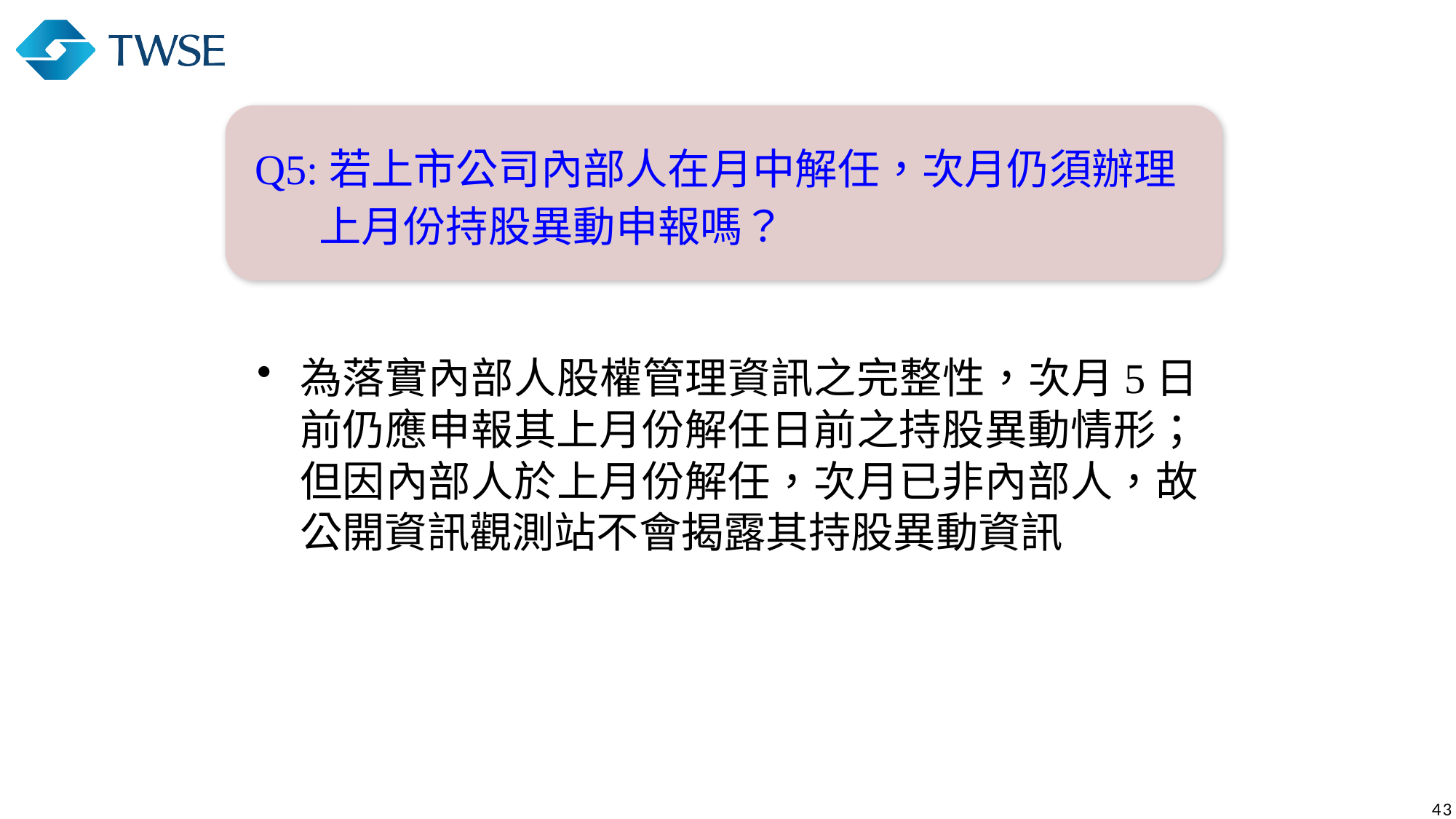

Q5:若上市公司內部人在月中解任，次月仍須辦理上月份持股異動申報嗎？
為落實內部人股權管理資訊之完整性，次月5日前仍應申報其上月份解任日前之持股異動情形；但因內部人於上月份解任，次月已非內部人，故公開資訊觀測站不會揭露其持股異動資訊

43